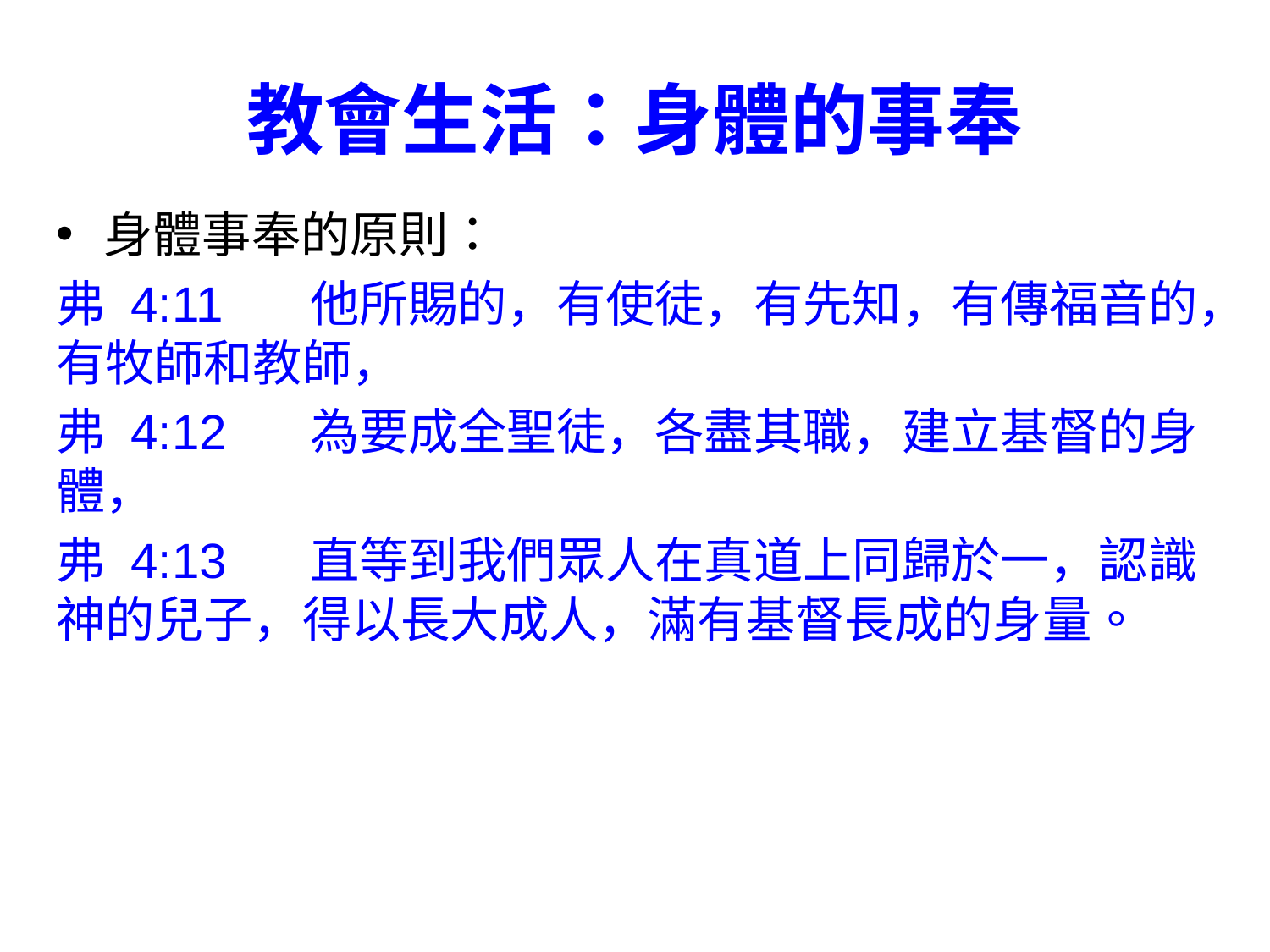

# 教會生活：身體的事奉
身體事奉的原則：
弗 4:11	他所賜的，有使徒，有先知，有傳福音的，有牧師和教師，
弗 4:12	為要成全聖徒，各盡其職，建立基督的身體，
弗 4:13	直等到我們眾人在真道上同歸於一，認識神的兒子，得以長大成人，滿有基督長成的身量。